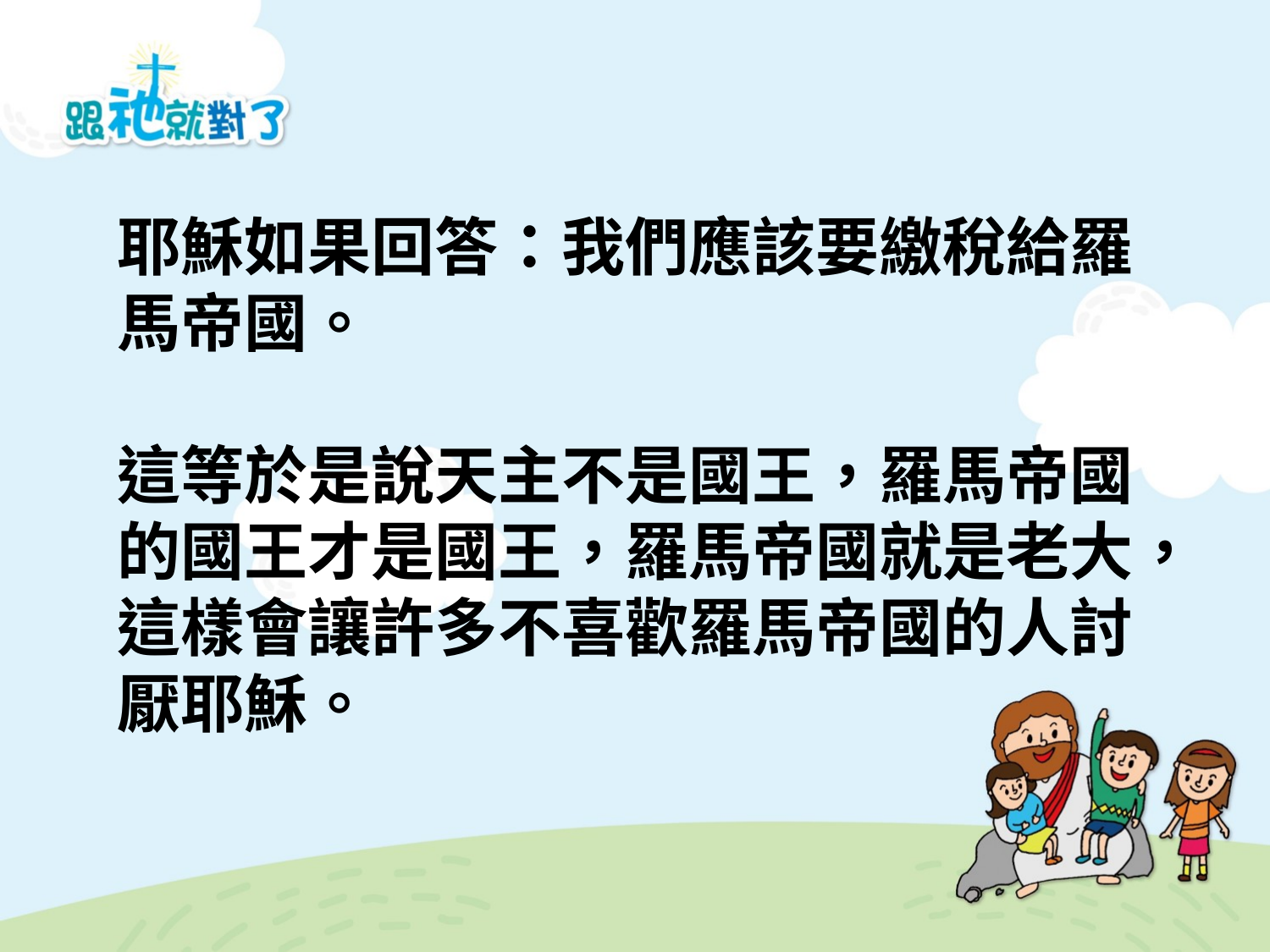

耶穌如果回答：我們應該要繳稅給羅馬帝國。

這等於是說天主不是國王，羅馬帝國的國王才是國王，羅馬帝國就是老大，這樣會讓許多不喜歡羅馬帝國的人討厭耶穌。